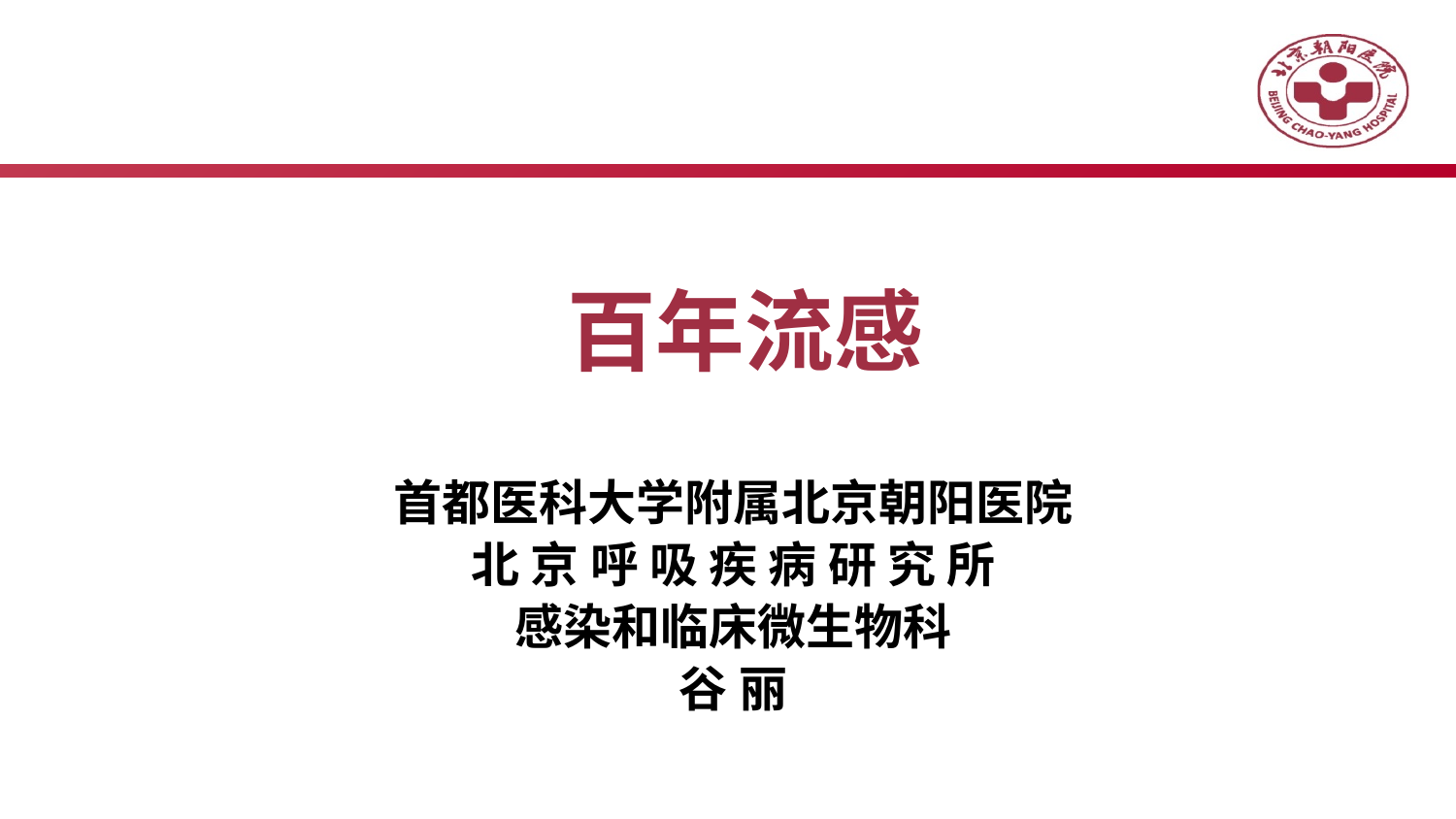

# 百年流感
首都医科大学附属北京朝阳医院
北 京 呼 吸 疾 病 研 究 所
感染和临床微生物科
谷 丽